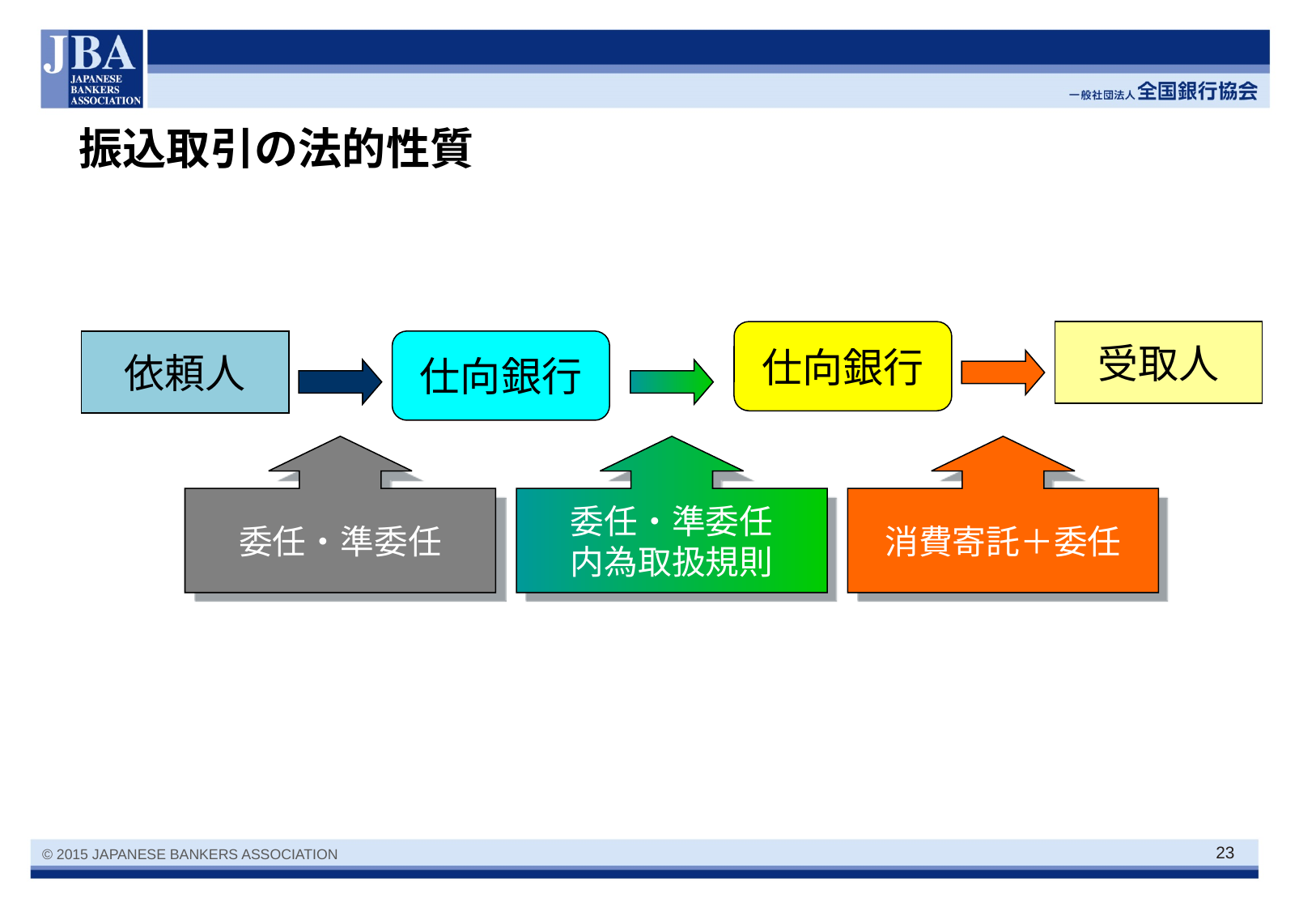

# 振込取引の法的性質
仕向銀行
受取人
依頼人
仕向銀行

委任・準委任
委任・準委任
内為取扱規則
消費寄託＋委任